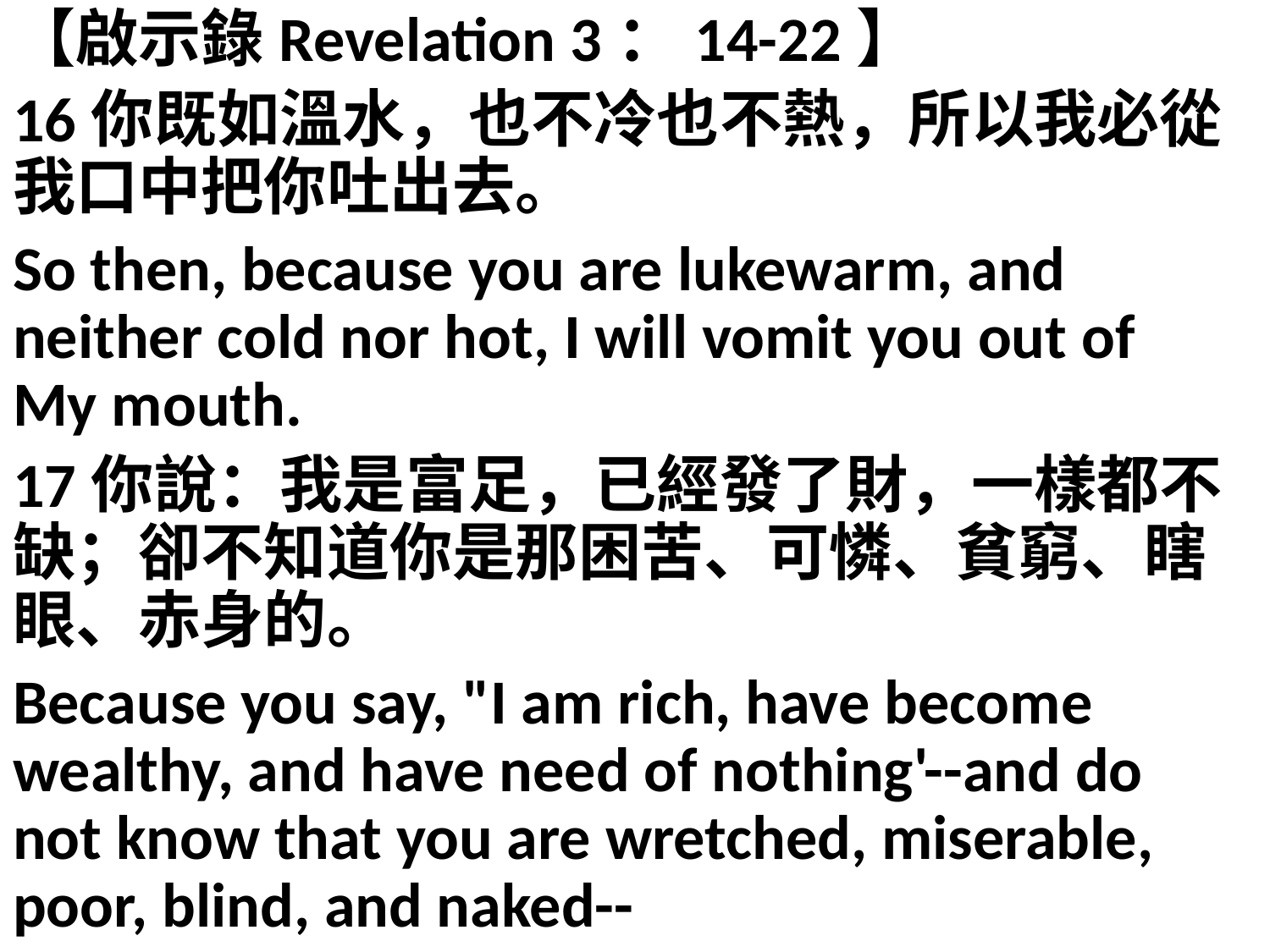

【啟示錄Revelation 3：14-22】
16你既如溫水，也不冷也不熱，所以我必從我口中把你吐出去。
So then, because you are lukewarm, and neither cold nor hot, I will vomit you out of My mouth.
17你說：我是富足，已經發了財，一樣都不缺；卻不知道你是那困苦、可憐、貧窮、瞎眼、赤身的。
Because you say, "I am rich, have become wealthy, and have need of nothing'--and do not know that you are wretched, miserable, poor, blind, and naked--